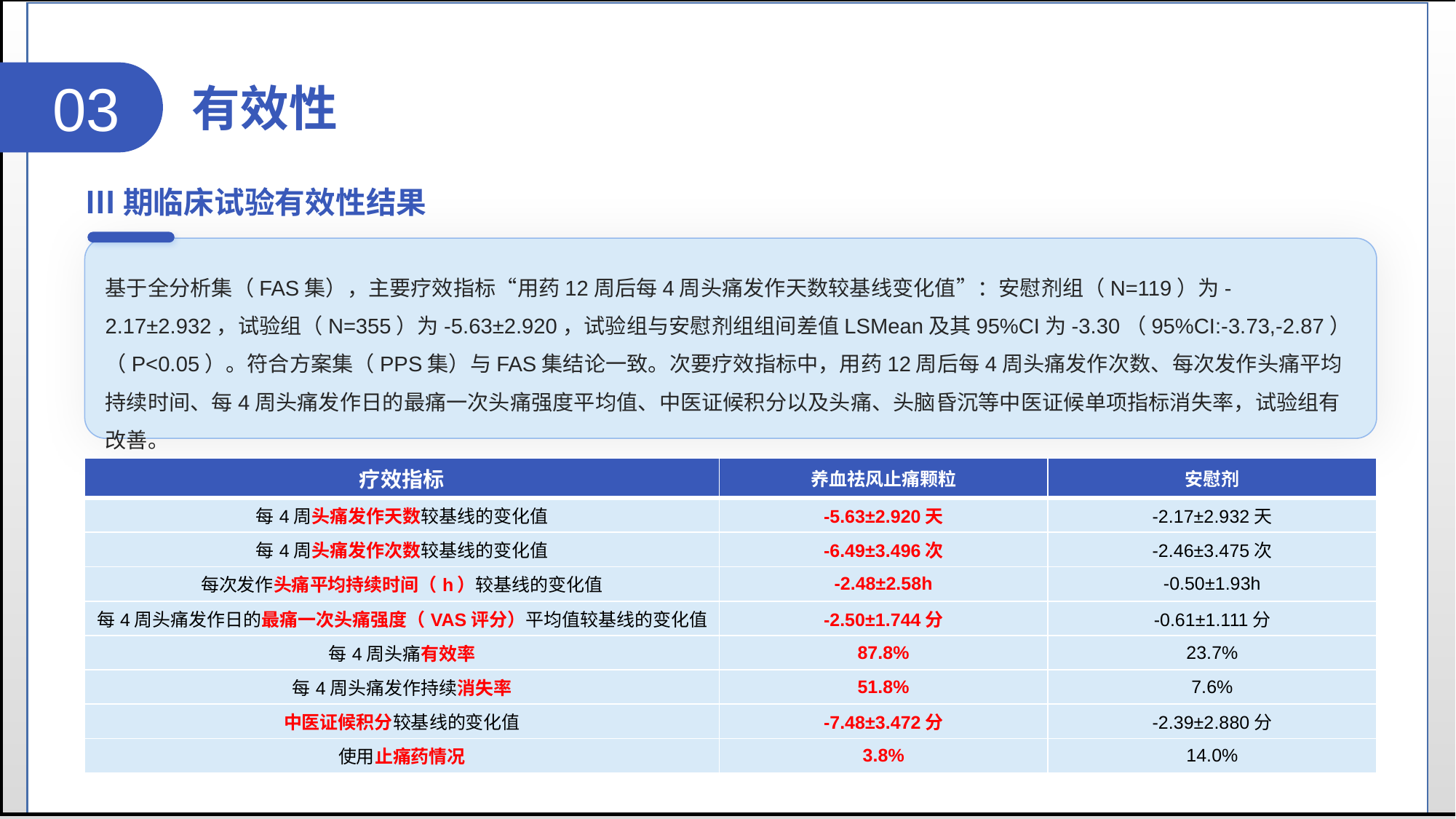

活⾎舒筋， 通脉⽌痛， 补肾健骨。⽤于轻中度膝关节炎中医辨证属筋脉淤滞证的症状改善，症见膝关节局部疼痛，活动不利，局部肿胀、压痛、痛有定处、僵硬，活动受限，⾆质暗红或有淤斑，苔薄或薄⽩，脉滑或弦。

03
有效性
Ⅲ期临床试验有效性结果

基于全分析集（FAS集），主要疗效指标“用药12周后每4周头痛发作天数较基线变化值”：安慰剂组（N=119）为-2.17±2.932，试验组（N=355）为-5.63±2.920，试验组与安慰剂组组间差值LSMean及其95%CI为-3.30（95%CI:-3.73,-2.87）（P<0.05）。符合方案集（PPS集）与FAS集结论一致。次要疗效指标中，用药12周后每4周头痛发作次数、每次发作头痛平均持续时间、每4周头痛发作日的最痛一次头痛强度平均值、中医证候积分以及头痛、头脑昏沉等中医证候单项指标消失率，试验组有改善。
| 疗效指标 | 养血祛风止痛颗粒 | 安慰剂 |
| --- | --- | --- |
| 每4周头痛发作天数较基线的变化值 | -5.63±2.920天 | -2.17±2.932天 |
| 每4周头痛发作次数较基线的变化值 | -6.49±3.496次 | -2.46±3.475次 |
| 每次发作头痛平均持续时间（h）较基线的变化值 | -2.48±2.58h | -0.50±1.93h |
| 每4周头痛发作日的最痛一次头痛强度（VAS评分）平均值较基线的变化值 | -2.50±1.744分 | -0.61±1.111分 |
| 每4周头痛有效率 | 87.8% | 23.7% |
| 每4周头痛发作持续消失率 | 51.8% | 7.6% |
| 中医证候积分较基线的变化值 | -7.48±3.472分 | -2.39±2.880分 |
| 使用止痛药情况 | 3.8% | 14.0% |